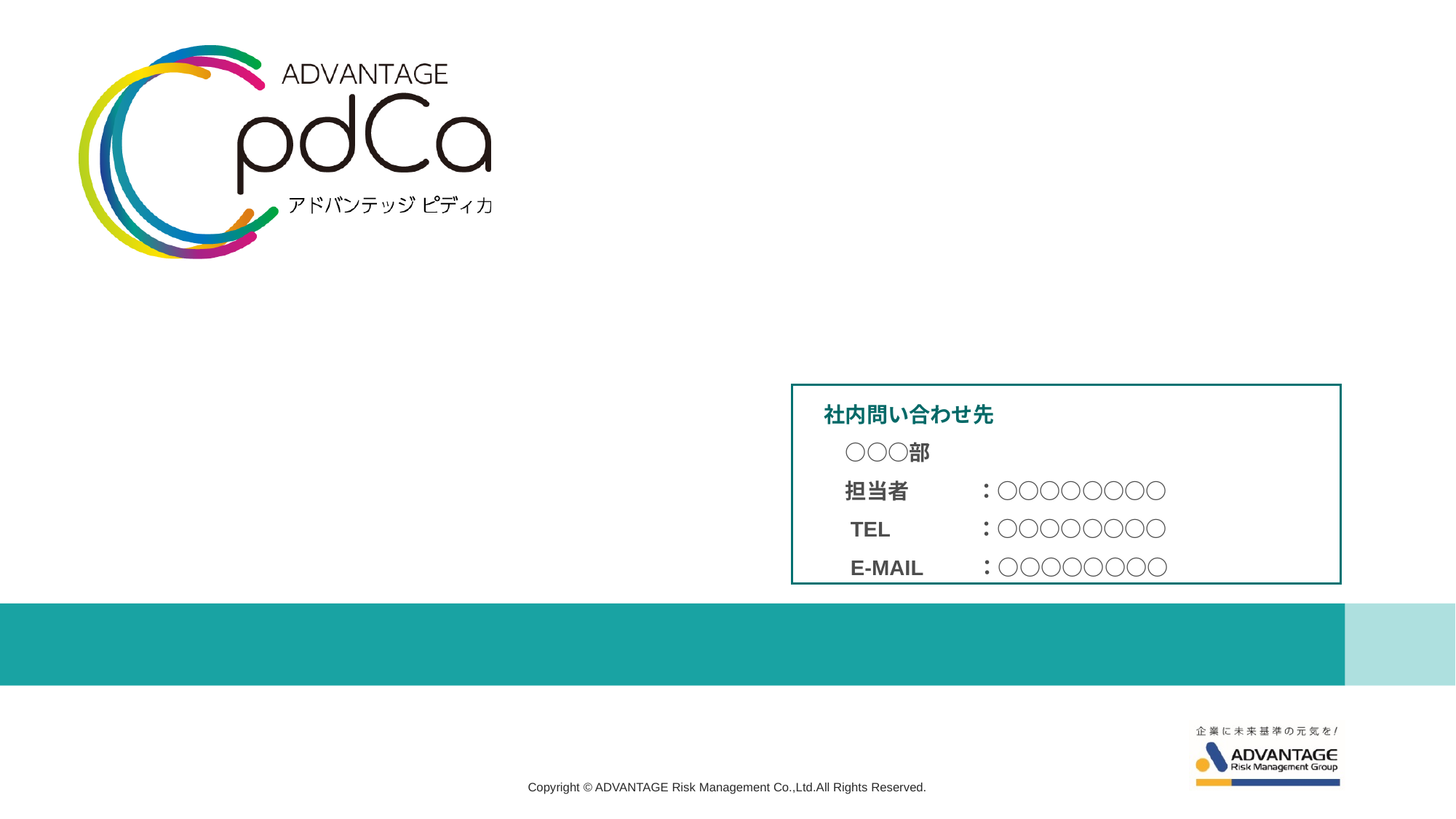

社内問い合わせ先
　　○○○部
　　担当者	　　　：○○○○○○○○
　　TEL	　　　：○○○○○○○○
　　E-MAIL 　　：○○○○○○○○